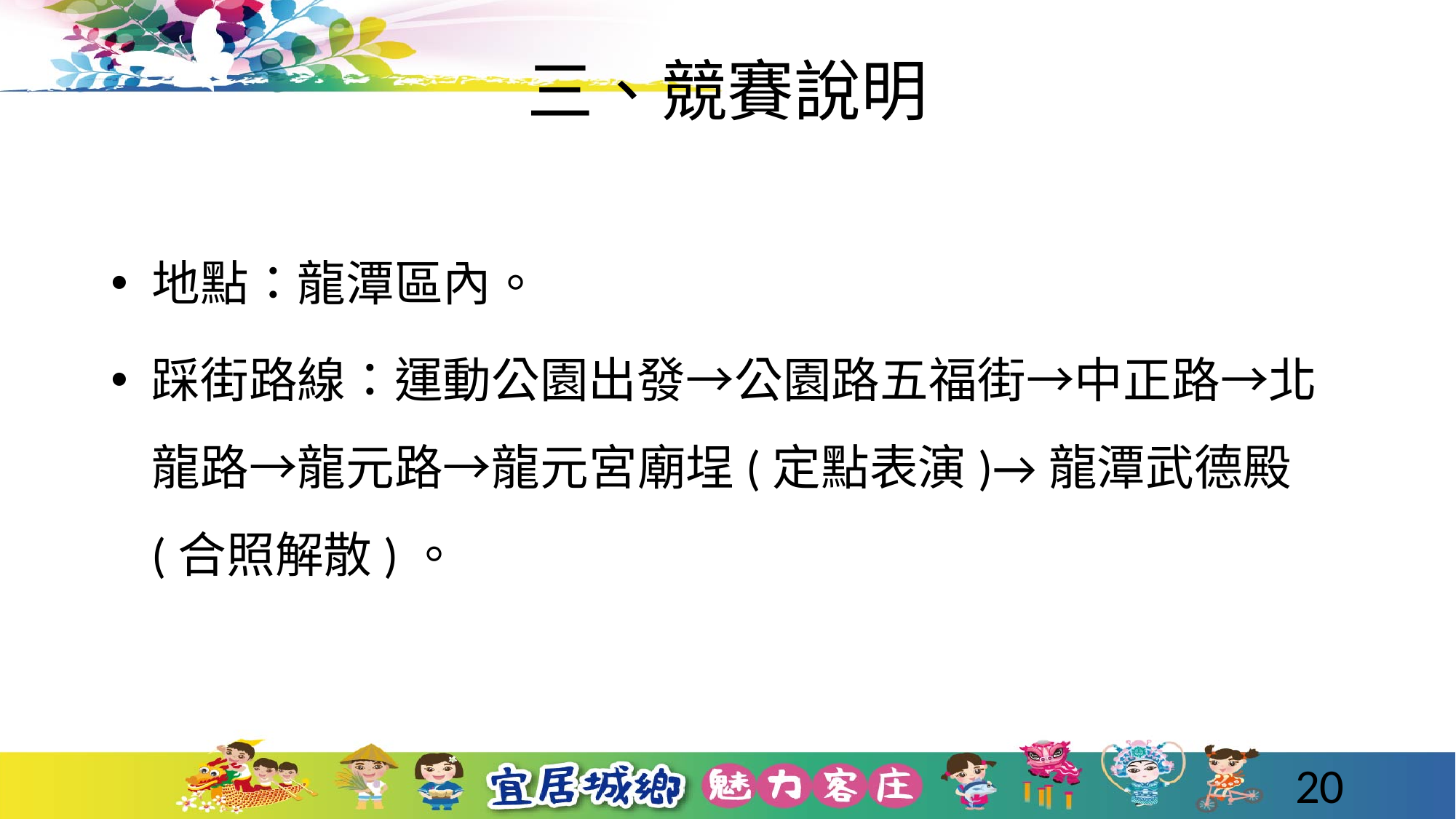

# 三、競賽說明
地點：龍潭區內。
踩街路線：運動公園出發→公園路五福街→中正路→北龍路→龍元路→龍元宮廟埕(定點表演)→龍潭武德殿(合照解散)。

20